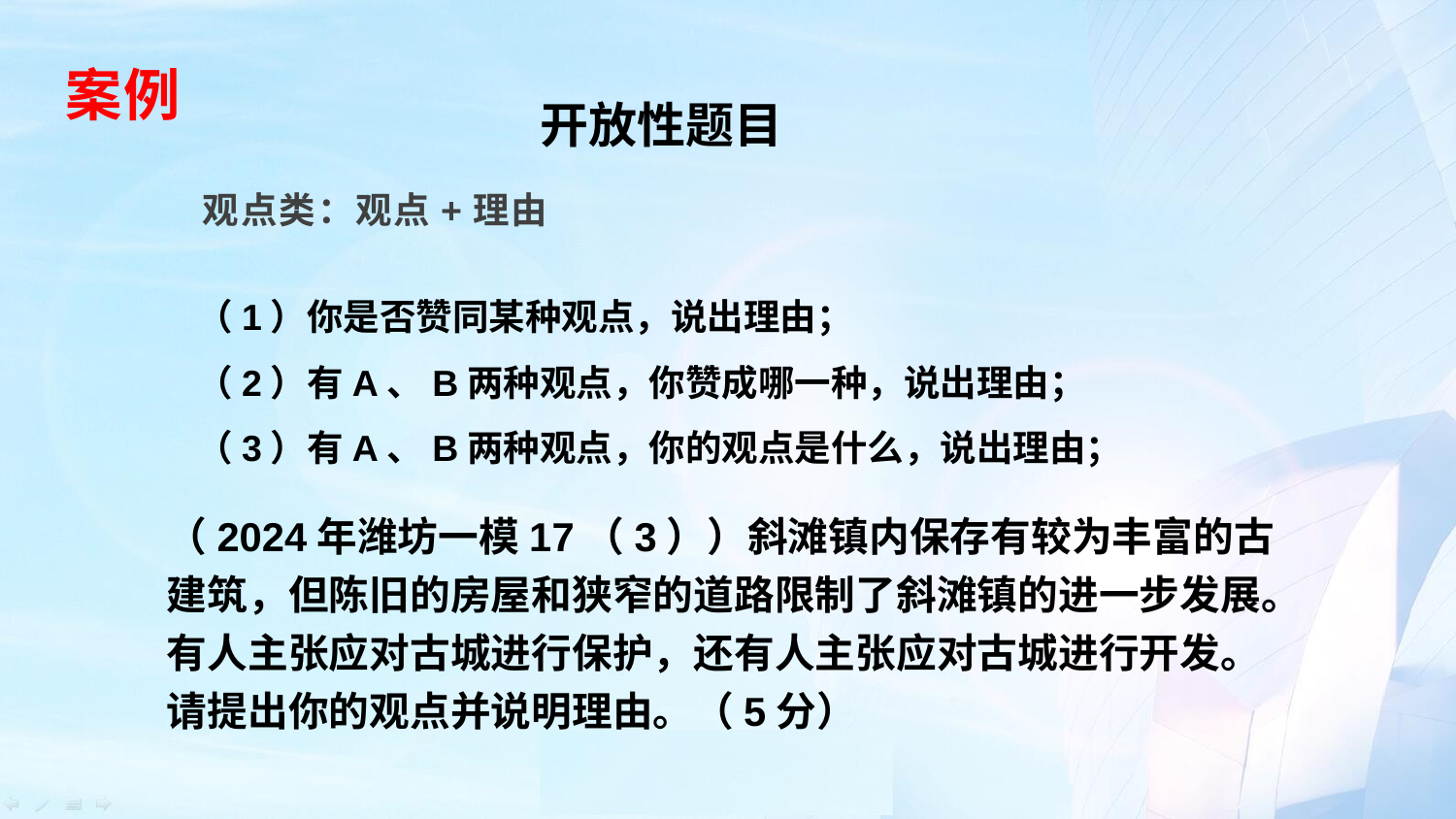

案例
开放性题目
观点类：观点+理由
 （1）你是否赞同某种观点，说出理由；
 （2）有A、B两种观点，你赞成哪一种，说出理由；
 （3）有A、B两种观点，你的观点是什么，说出理由；
（2024年潍坊一模17（3））斜滩镇内保存有较为丰富的古建筑，但陈旧的房屋和狭窄的道路限制了斜滩镇的进一步发展。有人主张应对古城进行保护，还有人主张应对古城进行开发。请提出你的观点并说明理由。（5分）